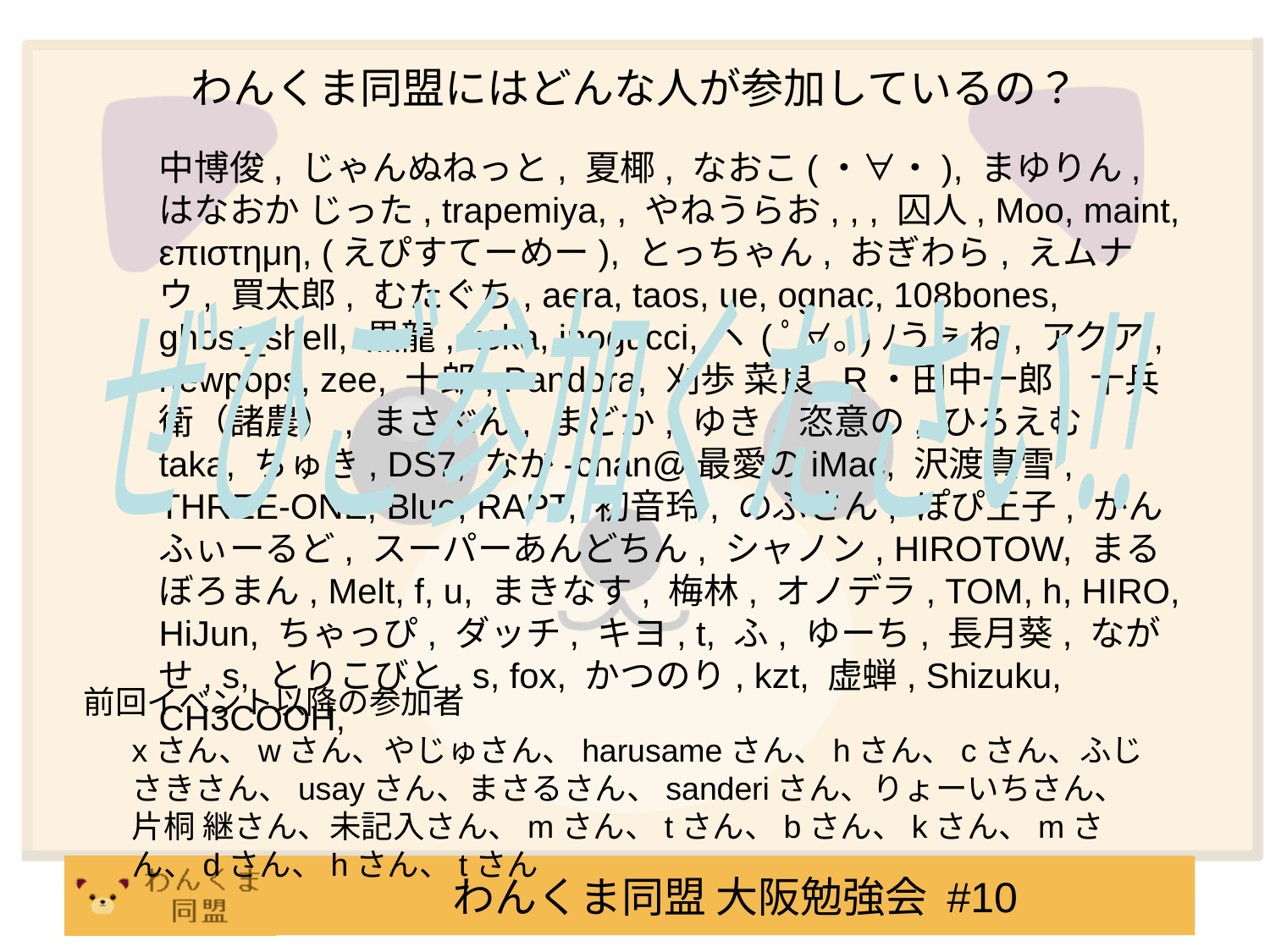

# わんくま同盟にはどんな人が参加しているの？
中博俊, じゃんぬねっと, 夏椰, なおこ(・∀・), まゆりん, はなおか じった, trapemiya, , やねうらお, , , 囚人, Moo, maint, επιστημη, (えぴすてーめー), とっちゃん, おぎわら, えムナウ, 買太郎, むたぐち, aera, taos, ue, ognac, 108bones, ghost_shell, 黒龍, koka, inogucci, ヽ(ﾟ∀｡)ﾉうぇね, アクア, newpops, zee, 十郎, Pandora, 刈歩 菜良, R・田中一郎, 十兵衛（諸農）, まさぶん, まどか, ゆき, 恣意の, ひろえむ, taka, ちゅき, DS7, なか-chan@最愛のiMac, 沢渡真雪, THREE-ONE, Blue, RAPT, 初音玲, のぶさん, ぽぴ王子, がんふぃーるど, スーパーあんどちん, シャノン, HIROTOW, まるぼろまん, Melt, f, u, まきなす, 梅林, オノデラ, TOM, h, HIRO, HiJun, ちゃっぴ, ダッチ, キヨ, t, ふ, ゆーち, 長月葵, ながせ, s, とりこびと, s, fox, かつのり, kzt, 虚蝉, Shizuku, CH3COOH,

ぜひご参加ください!!
前回イベント以降の参加者
xさん、wさん、やじゅさん、harusameさん、hさん、cさん、ふじさきさん、usayさん、まさるさん、sanderiさん、りょーいちさん、片桐 継さん、未記入さん、mさん、tさん、bさん、kさん、mさん、dさん、hさん、tさん